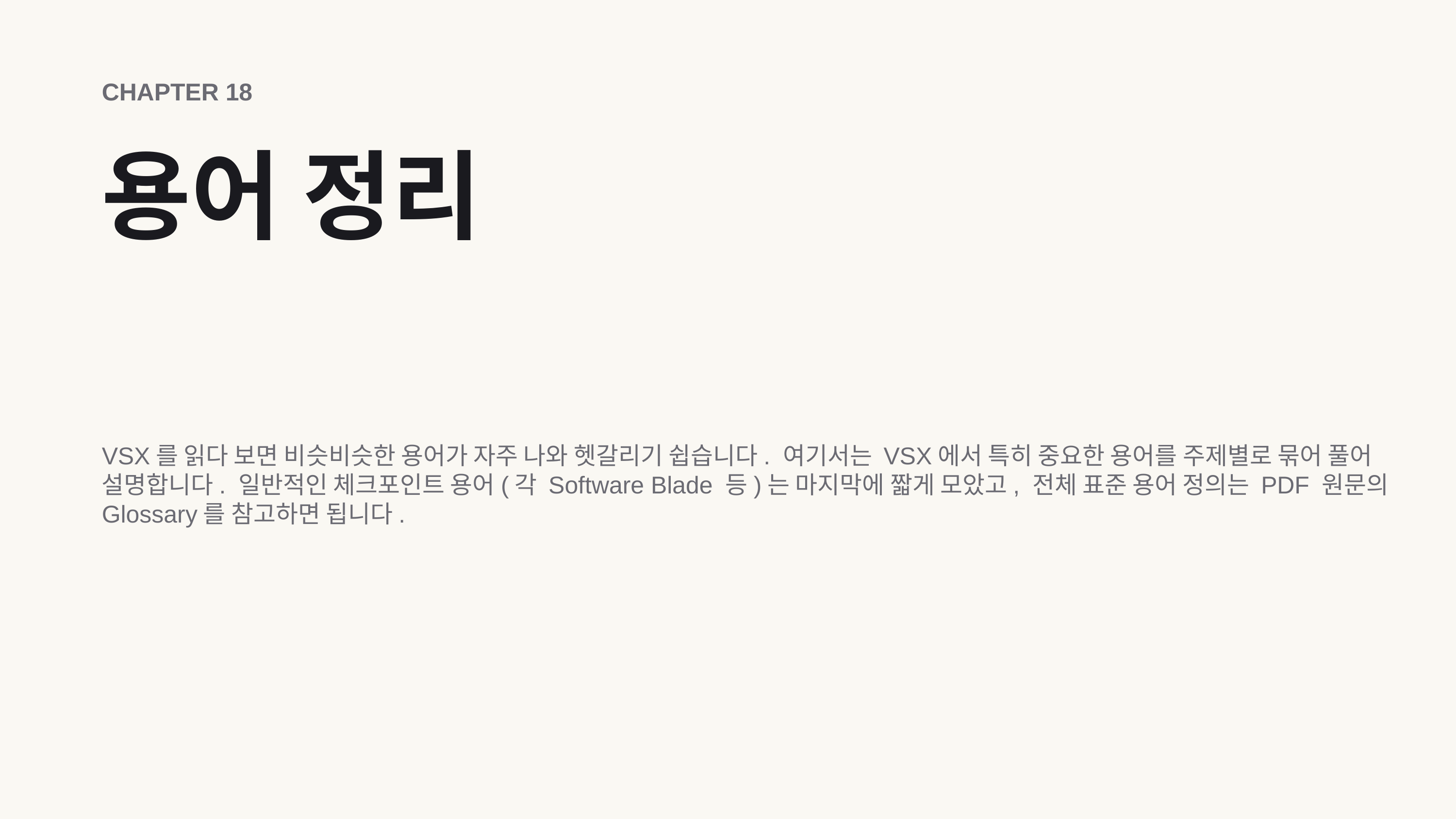

CHAPTER 18
용어 정리
VSX를 읽다 보면 비슷비슷한 용어가 자주 나와 헷갈리기 쉽습니다. 여기서는 VSX에서 특히 중요한 용어를 주제별로 묶어 풀어 설명합니다. 일반적인 체크포인트 용어(각 Software Blade 등)는 마지막에 짧게 모았고, 전체 표준 용어 정의는 PDF 원문의 Glossary를 참고하면 됩니다.